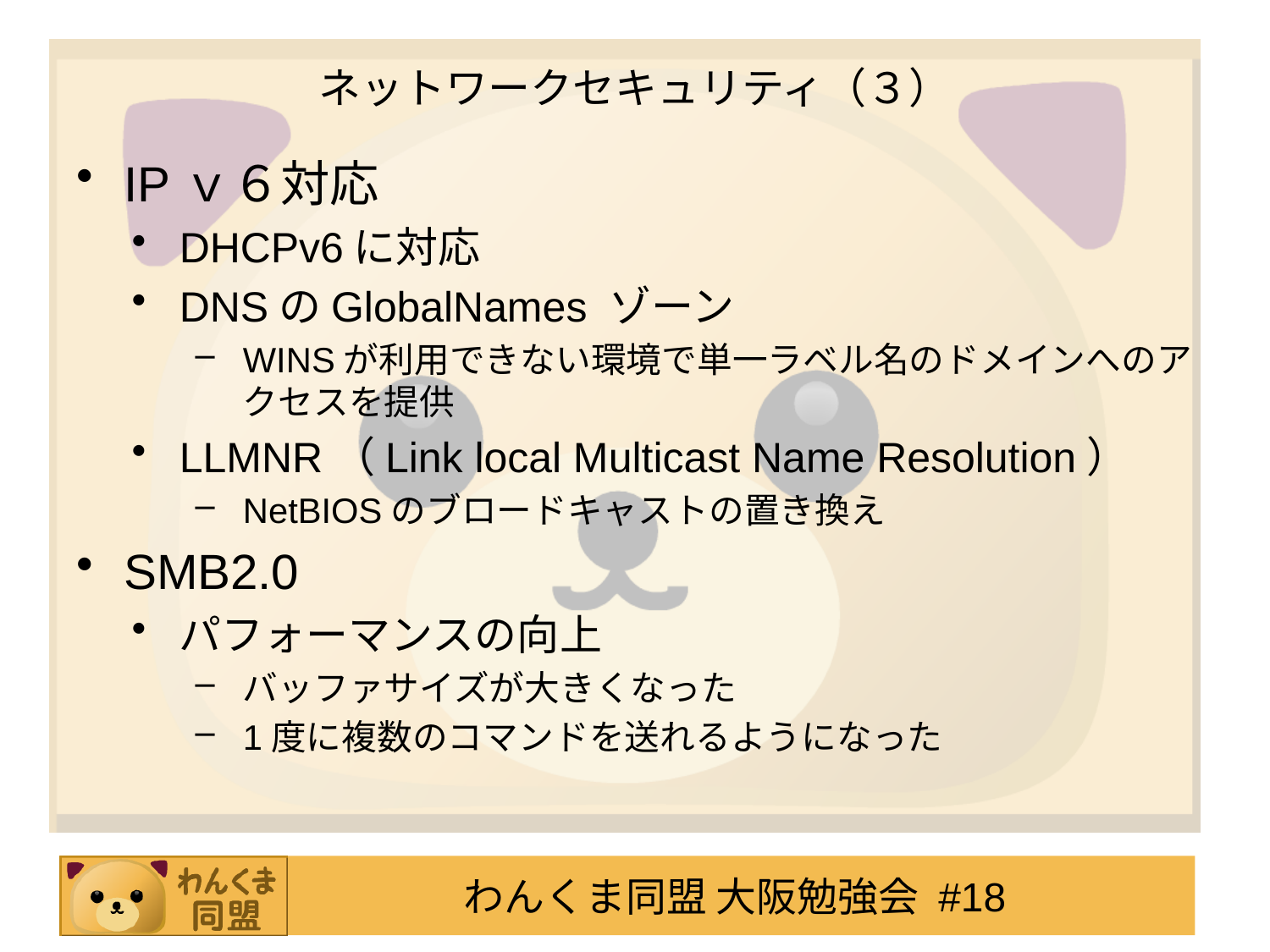

# ネットワークセキュリティ（３）
IPｖ６対応
DHCPv6に対応
DNSのGlobalNames ゾーン
WINSが利用できない環境で単一ラベル名のドメインへのアクセスを提供
LLMNR（Link local Multicast Name Resolution）
NetBIOSのブロードキャストの置き換え
SMB2.0
パフォーマンスの向上
バッファサイズが大きくなった
1度に複数のコマンドを送れるようになった